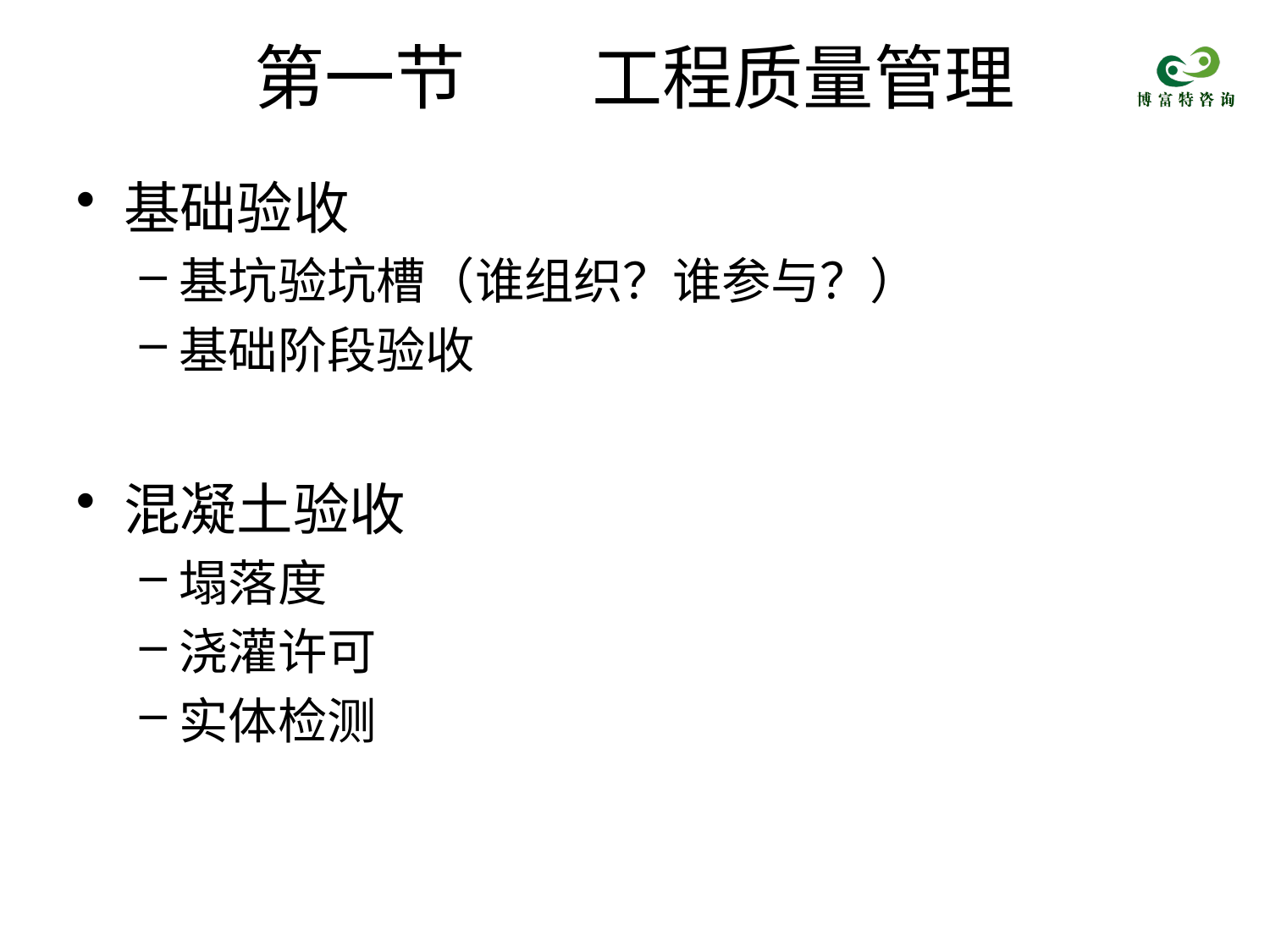

# 第一节        工程质量管理
基础验收
基坑验坑槽（谁组织？谁参与？）
基础阶段验收

混凝土验收
塌落度
浇灌许可
实体检测